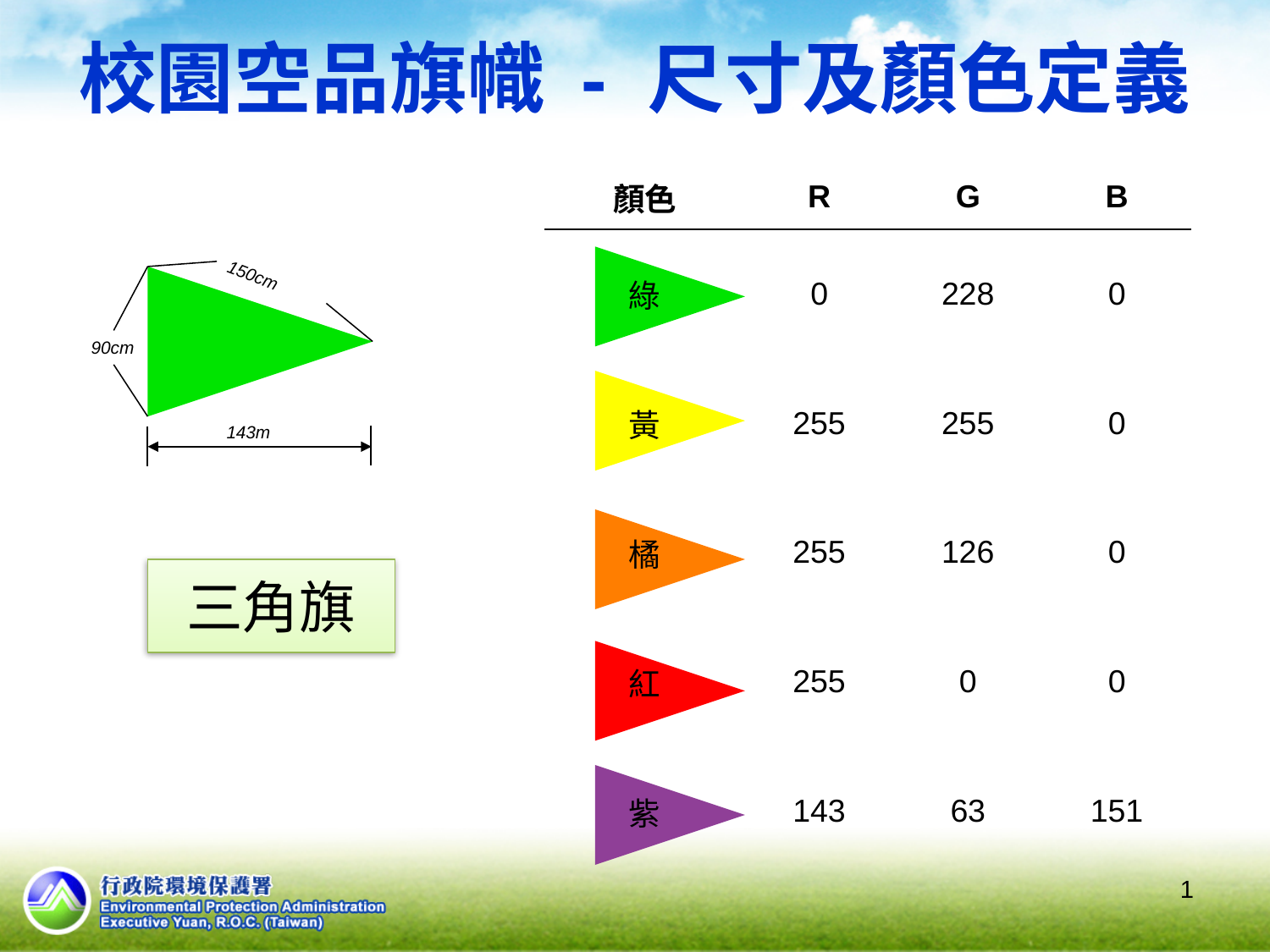

# 校園空品旗幟 - 尺寸及顏色定義
| 顏色 | R | G | B |
| --- | --- | --- | --- |
| 綠 | 0 | 228 | 0 |
| 黃 | 255 | 255 | 0 |
| 橘 | 255 | 126 | 0 |
| 紅 | 255 | 0 | 0 |
| 紫 | 143 | 63 | 151 |

150cm
90cm
143m
三角旗
1